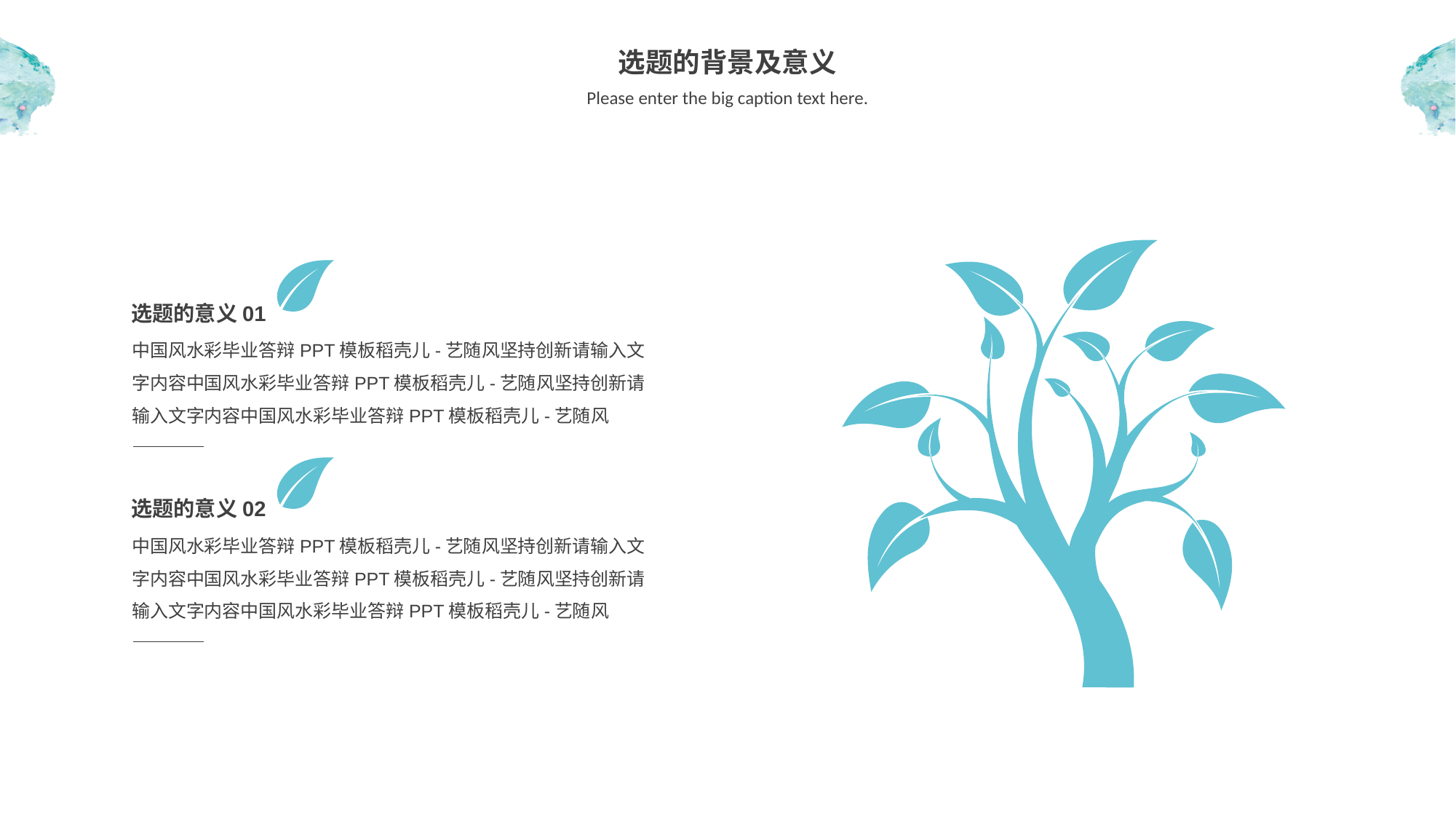

选题的背景及意义
Please enter the big caption text here.

选题的意义01
中国风水彩毕业答辩PPT模板稻壳儿-艺随风坚持创新请输入文字内容中国风水彩毕业答辩PPT模板稻壳儿-艺随风坚持创新请输入文字内容中国风水彩毕业答辩PPT模板稻壳儿-艺随风

选题的意义02
中国风水彩毕业答辩PPT模板稻壳儿-艺随风坚持创新请输入文字内容中国风水彩毕业答辩PPT模板稻壳儿-艺随风坚持创新请输入文字内容中国风水彩毕业答辩PPT模板稻壳儿-艺随风